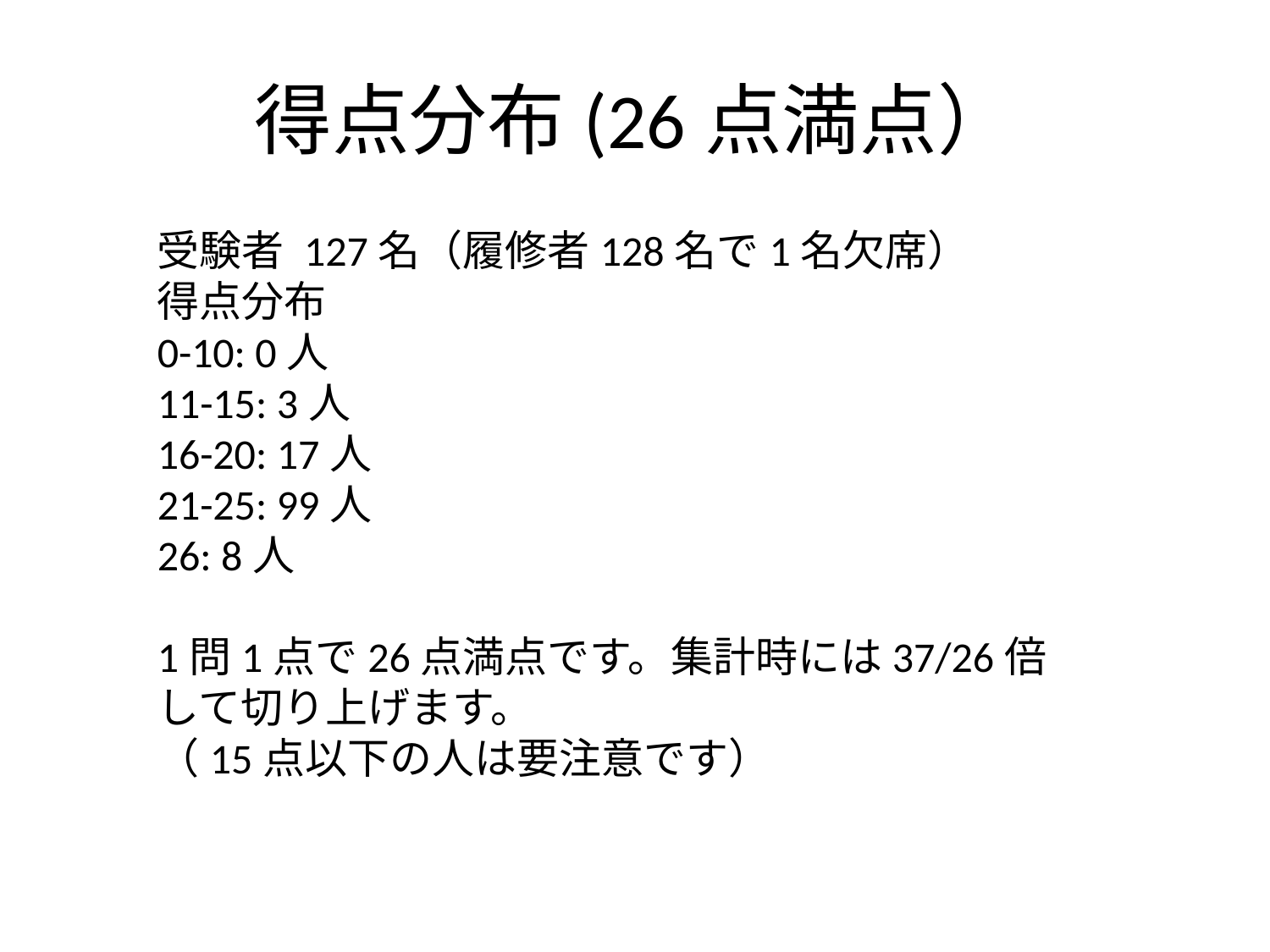

# 得点分布(26点満点）
受験者 127名（履修者128名で1名欠席）
得点分布
0-10: 0人
11-15: 3人
16-20: 17人
21-25: 99人
26: 8人

1問1点で26点満点です。集計時には37/26倍して切り上げます。
（15点以下の人は要注意です）